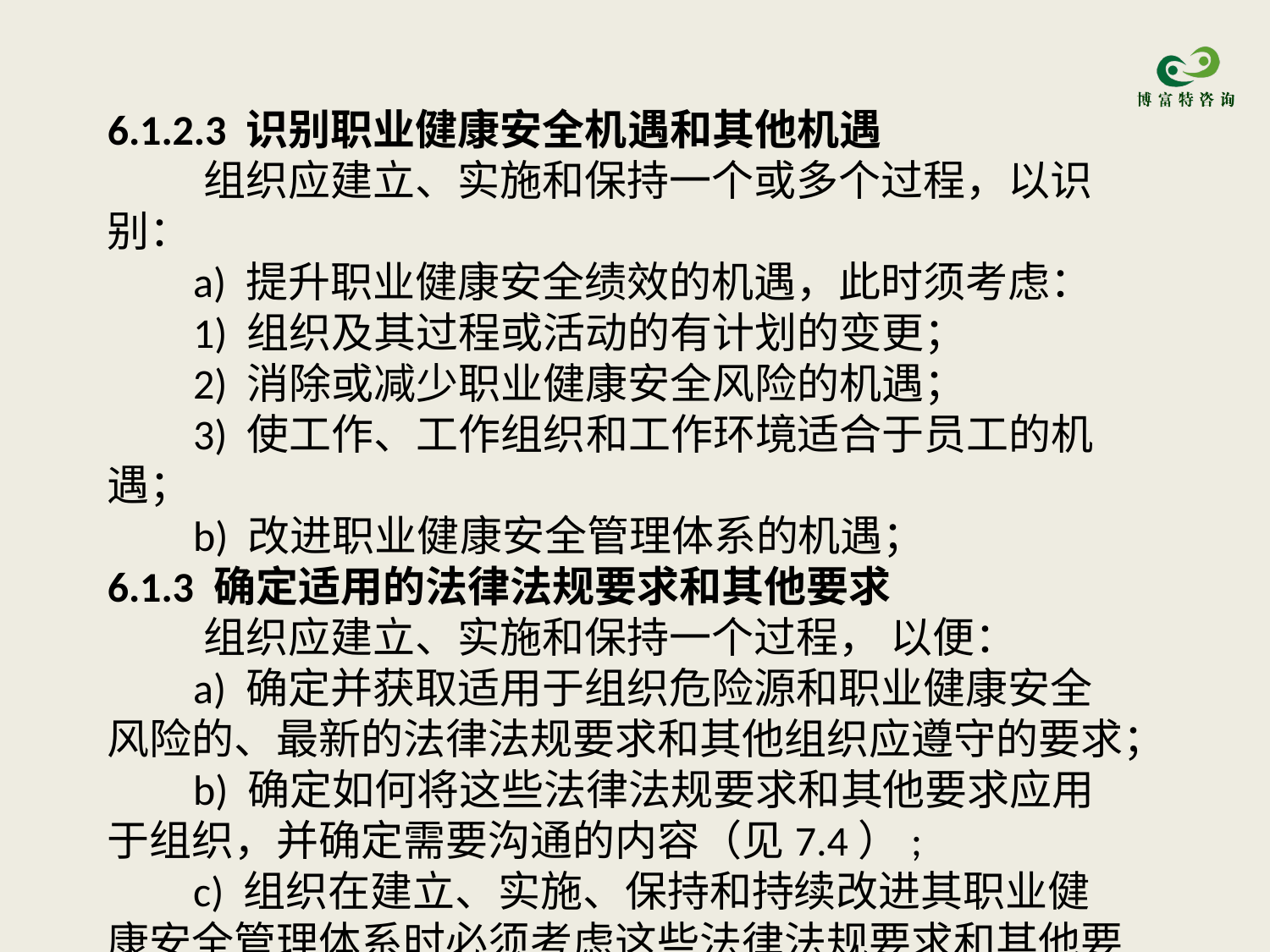

6.1.2.3 识别职业健康安全机遇和其他机遇
         组织应建立、实施和保持一个或多个过程，以识别：
         a) 提升职业健康安全绩效的机遇，此时须考虑：
         1) 组织及其过程或活动的有计划的变更；
         2) 消除或减少职业健康安全风险的机遇；
         3) 使工作、工作组织和工作环境适合于员工的机遇；
         b) 改进职业健康安全管理体系的机遇；
6.1.3 确定适用的法律法规要求和其他要求
         组织应建立、实施和保持一个过程， 以便：
         a) 确定并获取适用于组织危险源和职业健康安全风险的、最新的法律法规要求和其他组织应遵守的要求；
         b) 确定如何将这些法律法规要求和其他要求应用于组织，并确定需要沟通的内容（见7.4）;
         c) 组织在建立、实施、保持和持续改进其职业健康安全管理体系时必须考虑这些法律法规要求和其他要求；